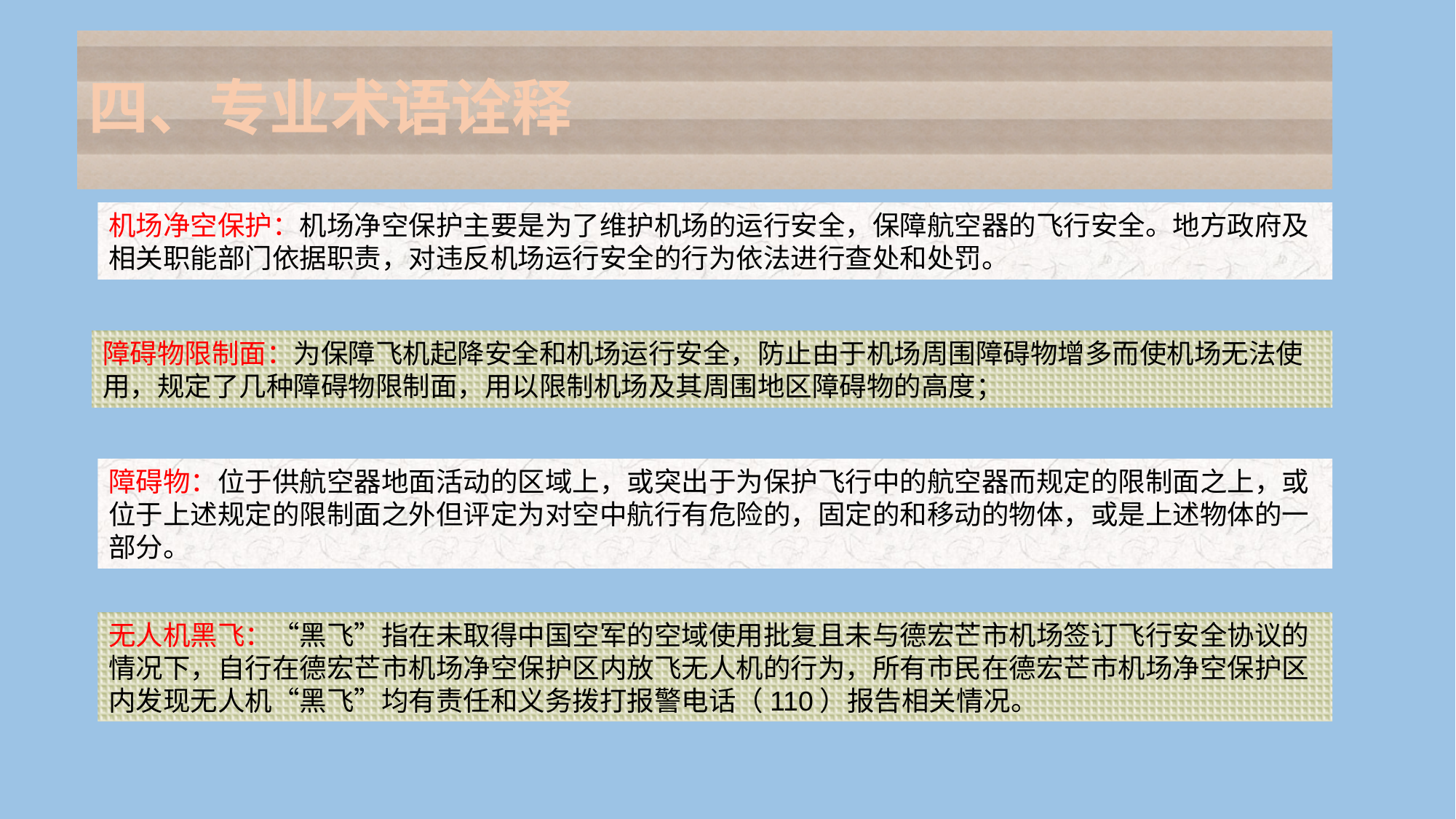

# 四、专业术语诠释
机场净空保护：机场净空保护主要是为了维护机场的运行安全，保障航空器的飞行安全。地方政府及相关职能部门依据职责，对违反机场运行安全的行为依法进行查处和处罚。
障碍物限制面：为保障飞机起降安全和机场运行安全，防止由于机场周围障碍物增多而使机场无法使用，规定了几种障碍物限制面，用以限制机场及其周围地区障碍物的高度；
障碍物：位于供航空器地面活动的区域上，或突出于为保护飞行中的航空器而规定的限制面之上，或位于上述规定的限制面之外但评定为对空中航行有危险的，固定的和移动的物体，或是上述物体的一部分。
无人机黑飞：“黑飞”指在未取得中国空军的空域使用批复且未与德宏芒市机场签订飞行安全协议的情况下，自行在德宏芒市机场净空保护区内放飞无人机的行为，所有市民在德宏芒市机场净空保护区内发现无人机“黑飞”均有责任和义务拨打报警电话（110）报告相关情况。